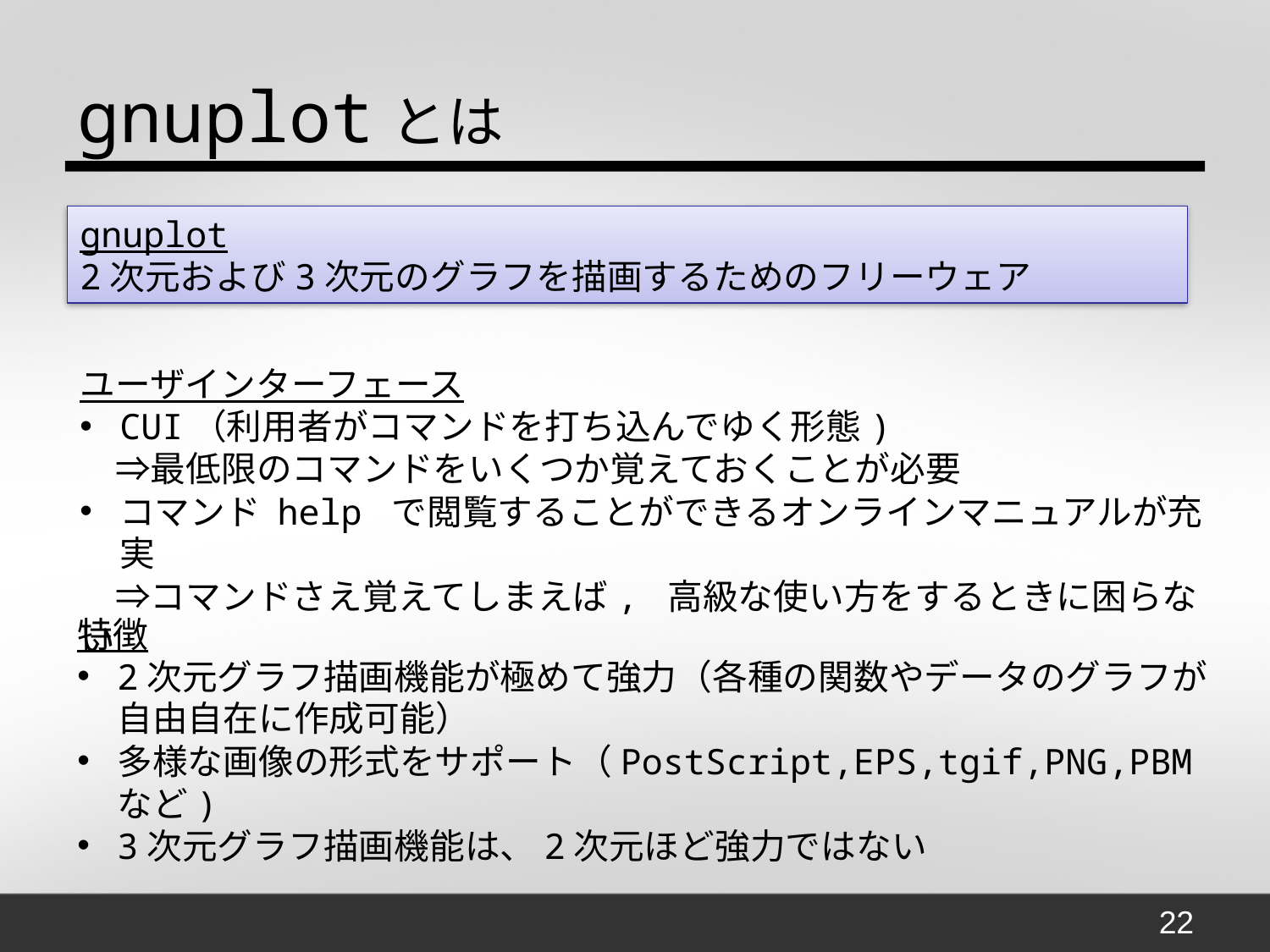

gnuplotとは
gnuplot
2次元および3次元のグラフを描画するためのフリーウェア
ユーザインターフェース
CUI（利用者がコマンドを打ち込んでゆく形態)
　⇒最低限のコマンドをいくつか覚えておくことが必要
コマンド help で閲覧することができるオンラインマニュアルが充実
　⇒コマンドさえ覚えてしまえば, 高級な使い方をするときに困らない
特徴
2次元グラフ描画機能が極めて強力（各種の関数やデータのグラフが自由自在に作成可能）
多様な画像の形式をサポート（PostScript,EPS,tgif,PNG,PBMなど)
3次元グラフ描画機能は、2次元ほど強力ではない
22